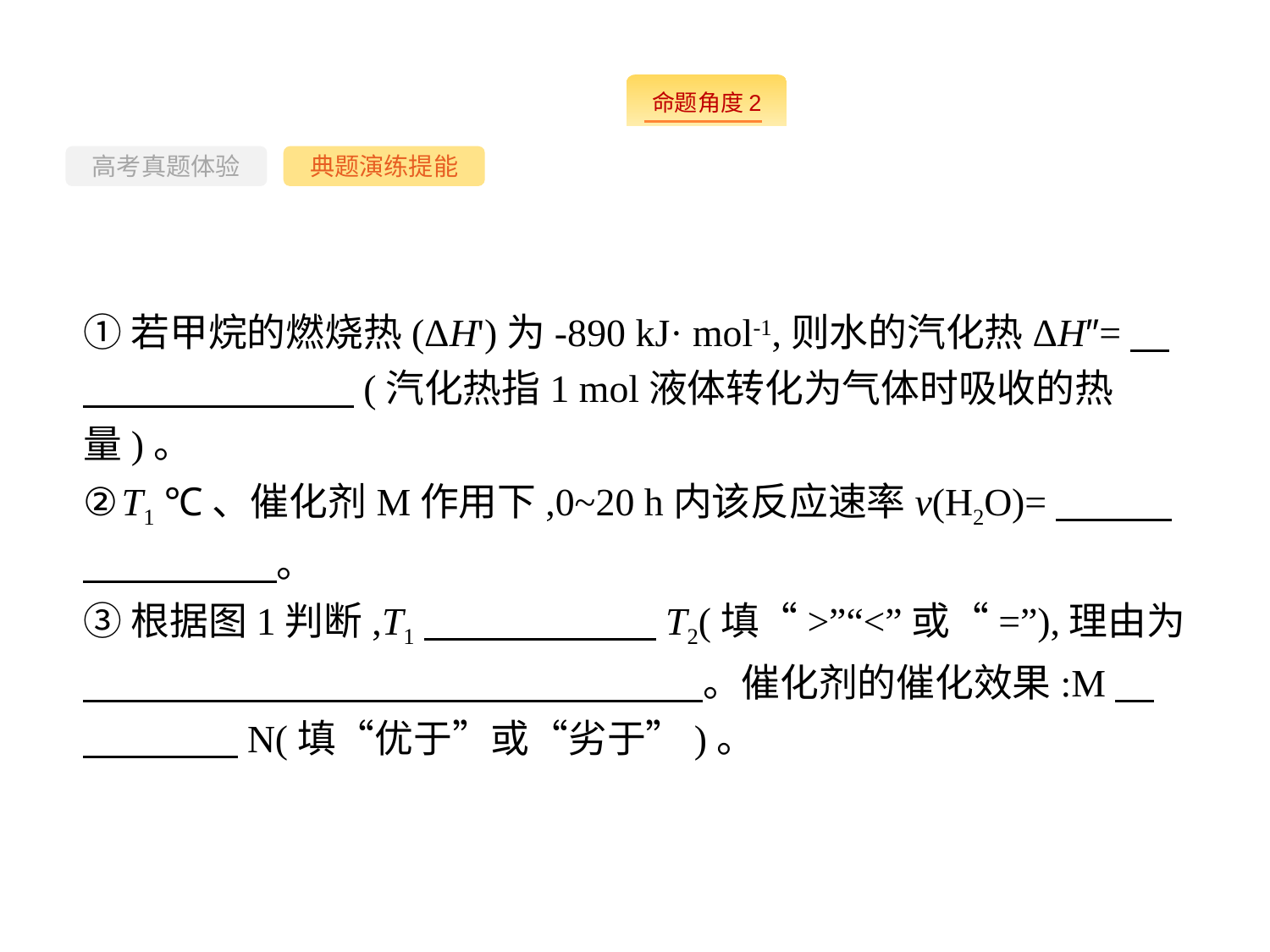

-93-
高考真题体验
典题演练提能
①若甲烷的燃烧热(ΔH')为-890 kJ· mol-1,则水的汽化热ΔH″=　　　　　　　　(汽化热指1 mol液体转化为气体时吸收的热量)。
②T1 ℃、催化剂M作用下,0~20 h内该反应速率v(H2O)=　　　　　　　　。
③根据图1判断,T1　　　　　　T2(填“>”“<”或“=”),理由为　　　　　　　　　　　　　　　　。催化剂的催化效果:M　　　　　N(填“优于”或“劣于”)。